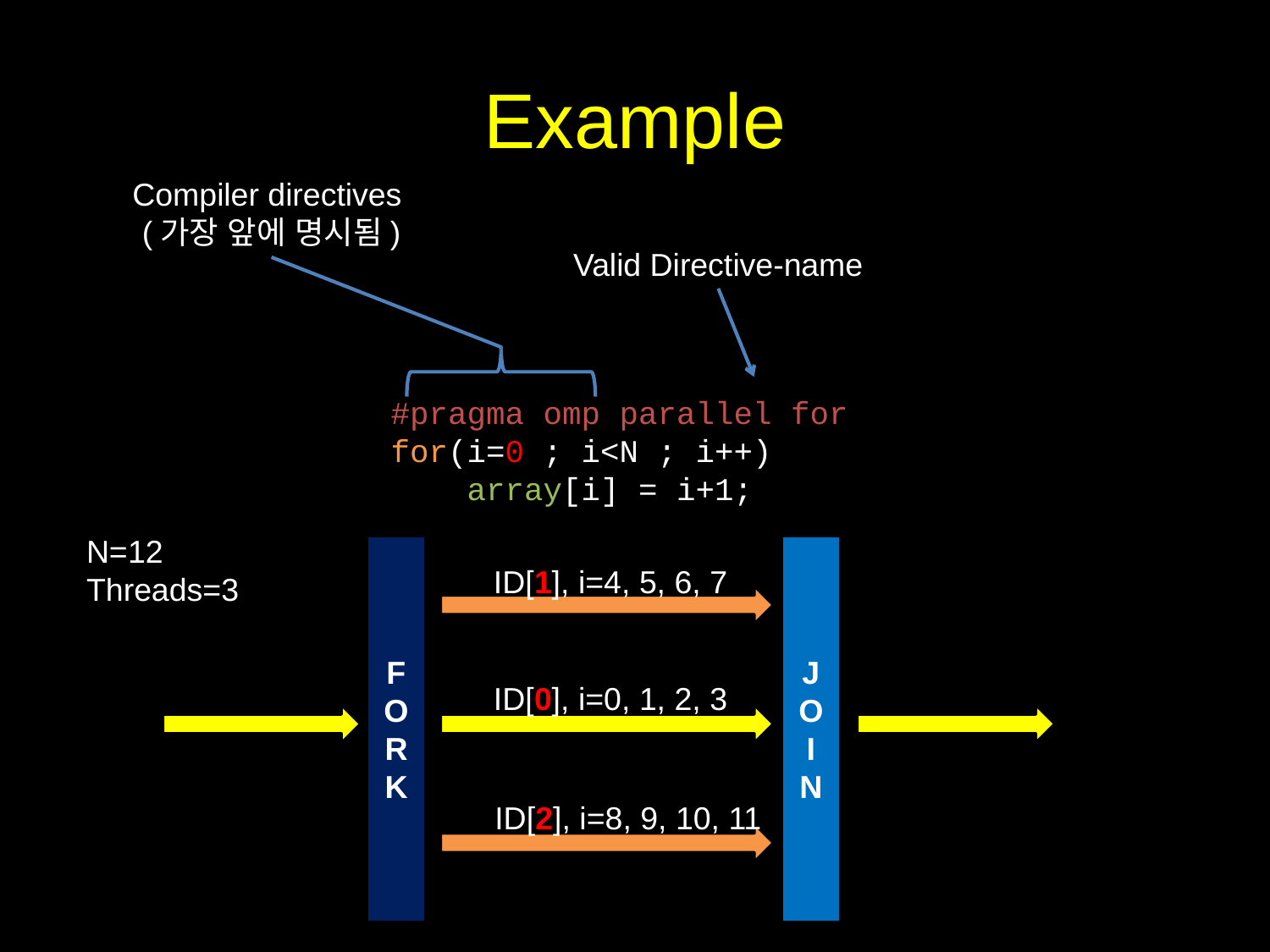

# Example
Compiler directives
(가장 앞에 명시됨)
Valid Directive-name

#pragma omp parallel for
for(i=0 ; i<N ; i++)
    array[i] = i+1;
N=12
Threads=3
FORK
JO
I
N
ID[1], i=4, 5, 6, 7

ID[0], i=0, 1, 2, 3

ID[2], i=8, 9, 10, 11